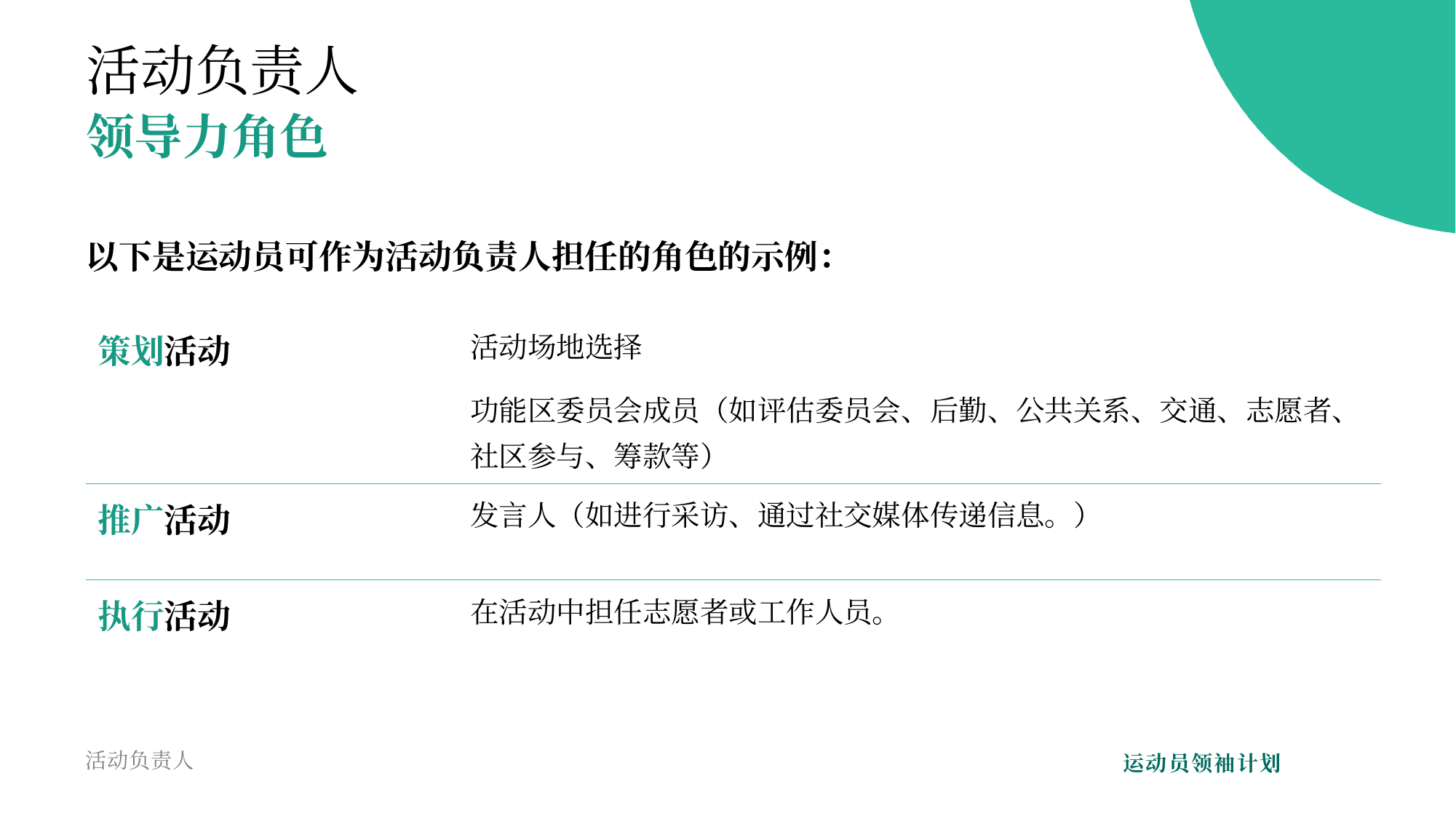

活动负责人
领导力角色
以下是运动员可作为活动负责人担任的角色的示例：

| 策划活动 | 活动场地选择 功能区委员会成员（如评估委员会、后勤、公共关系、交通、志愿者、社区参与、筹款等） |
| --- | --- |
| 推广活动 | 发言人（如进行采访、通过社交媒体传递信息。） |
| 执行活动 | 在活动中担任志愿者或工作人员。 |
活动负责人